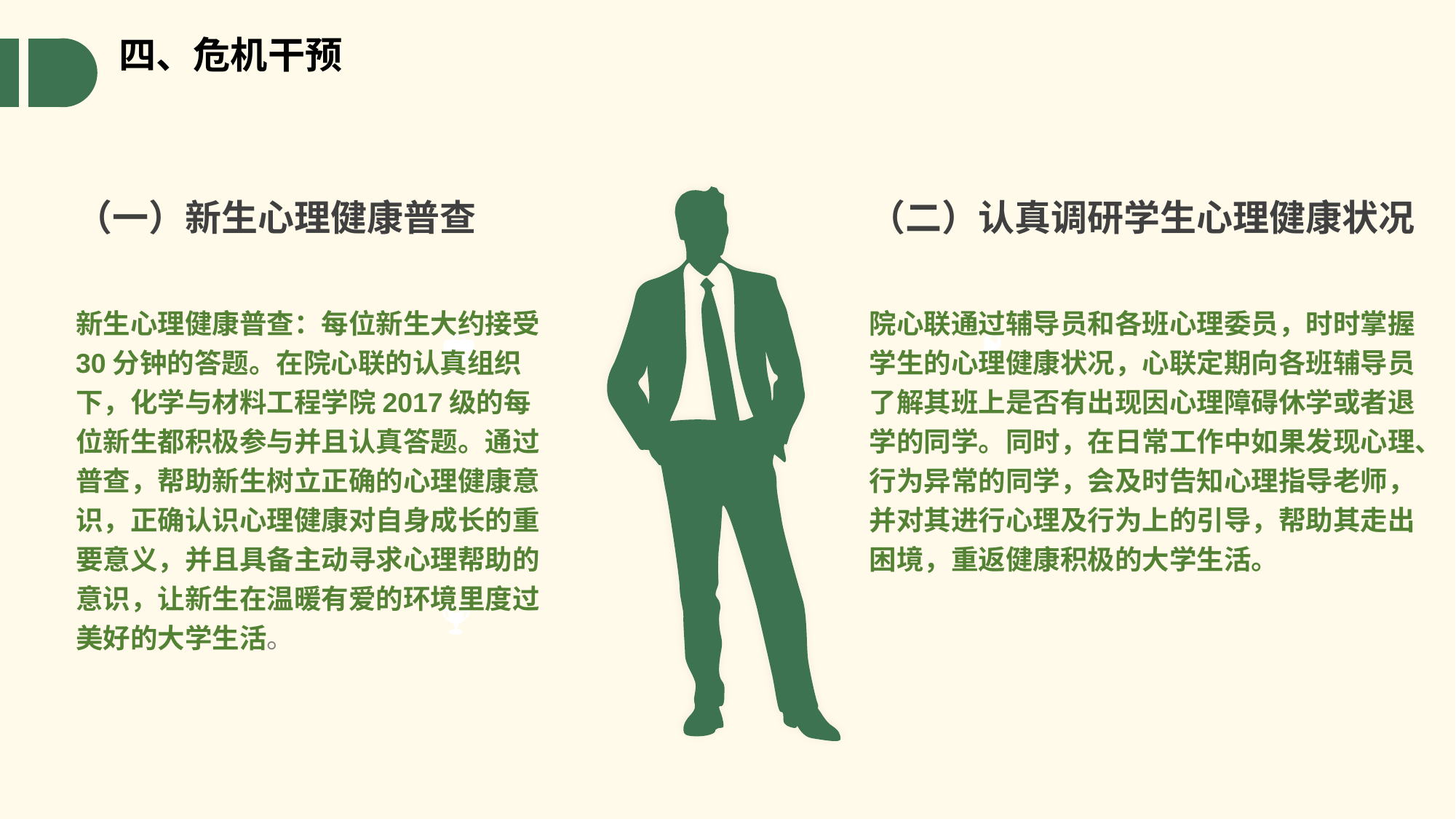

四、危机干预

（一）新生心理健康普查

新生心理健康普查：每位新生大约接受30分钟的答题。在院心联的认真组织下，化学与材料工程学院2017级的每位新生都积极参与并且认真答题。通过普查，帮助新生树立正确的心理健康意识，正确认识心理健康对自身成长的重要意义，并且具备主动寻求心理帮助的意识，让新生在温暖有爱的环境里度过美好的大学生活。
（二）认真调研学生心理健康状况

院心联通过辅导员和各班心理委员，时时掌握学生的心理健康状况，心联定期向各班辅导员了解其班上是否有出现因心理障碍休学或者退学的同学。同时，在日常工作中如果发现心理、行为异常的同学，会及时告知心理指导老师，并对其进行心理及行为上的引导，帮助其走出困境，重返健康积极的大学生活。